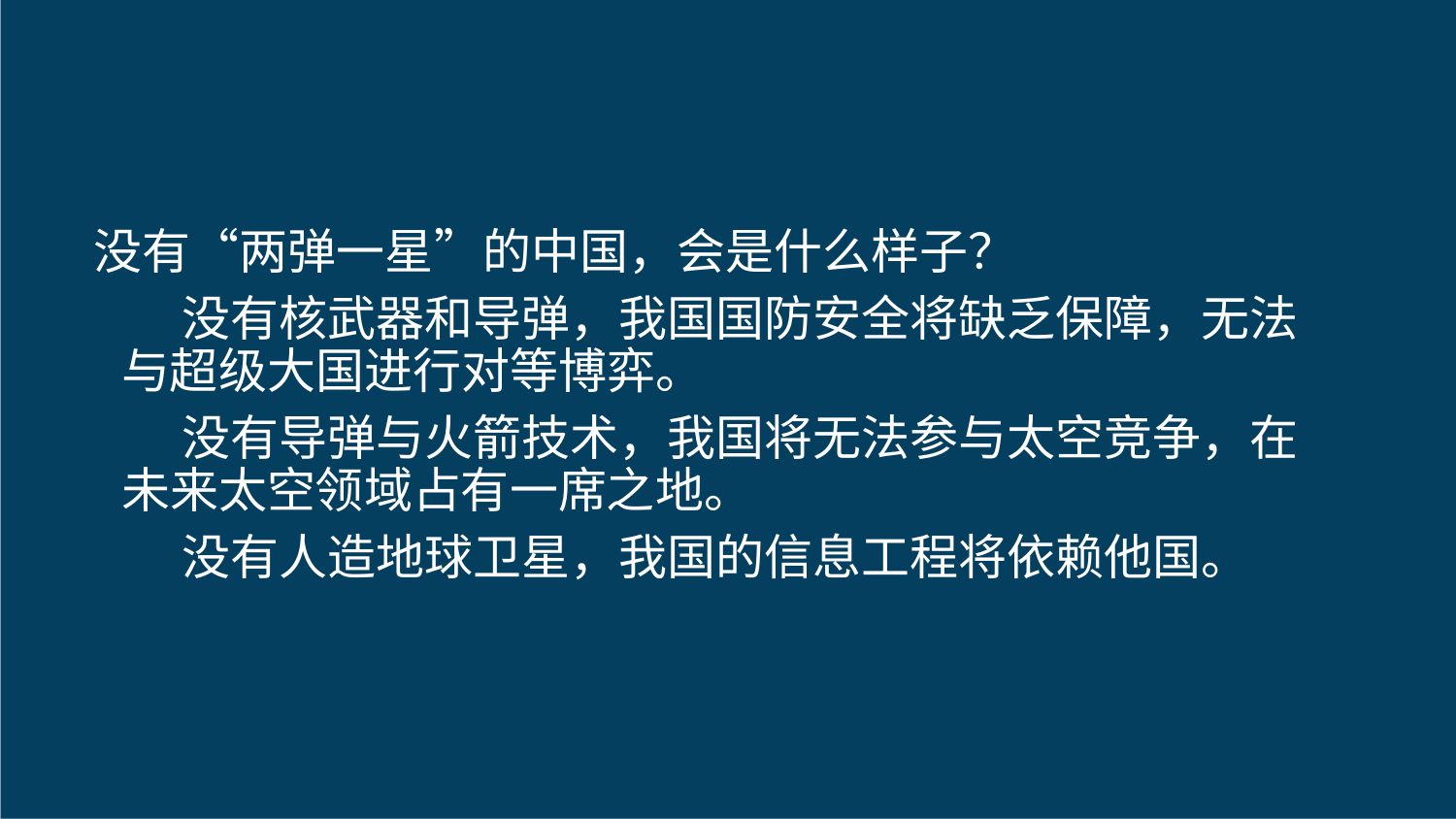

#
没有“两弹一星”的中国，会是什么样子？
       没有核武器和导弹，我国国防安全将缺乏保障，无法与超级大国进行对等博弈。
       没有导弹与火箭技术，我国将无法参与太空竞争，在未来太空领域占有一席之地。
       没有人造地球卫星，我国的信息工程将依赖他国。